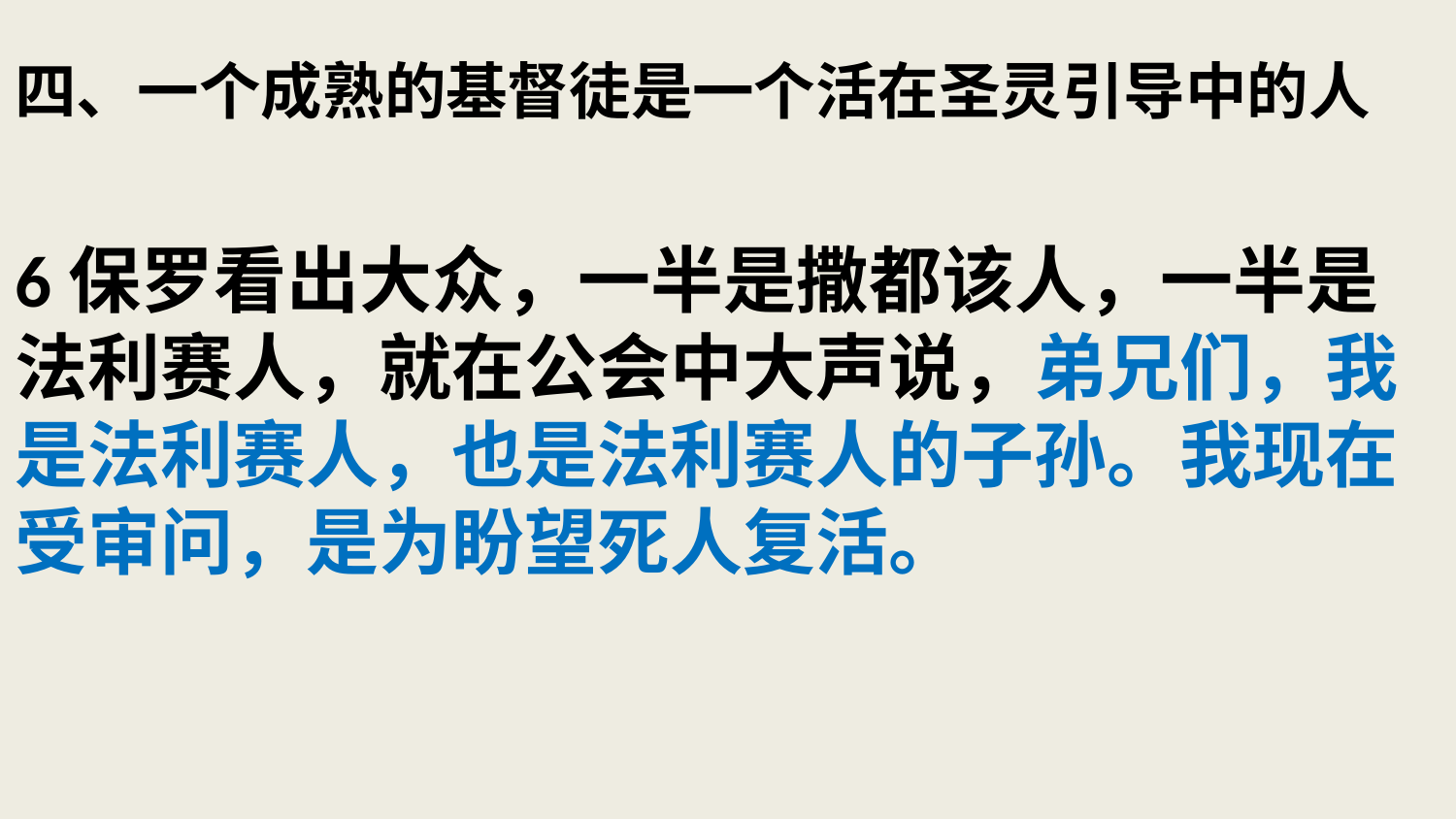

# 四、一个成熟的基督徒是一个活在圣灵引导中的人
6保罗看出大众，一半是撒都该人，一半是法利赛人，就在公会中大声说，弟兄们，我是法利赛人，也是法利赛人的子孙。我现在受审问，是为盼望死人复活。